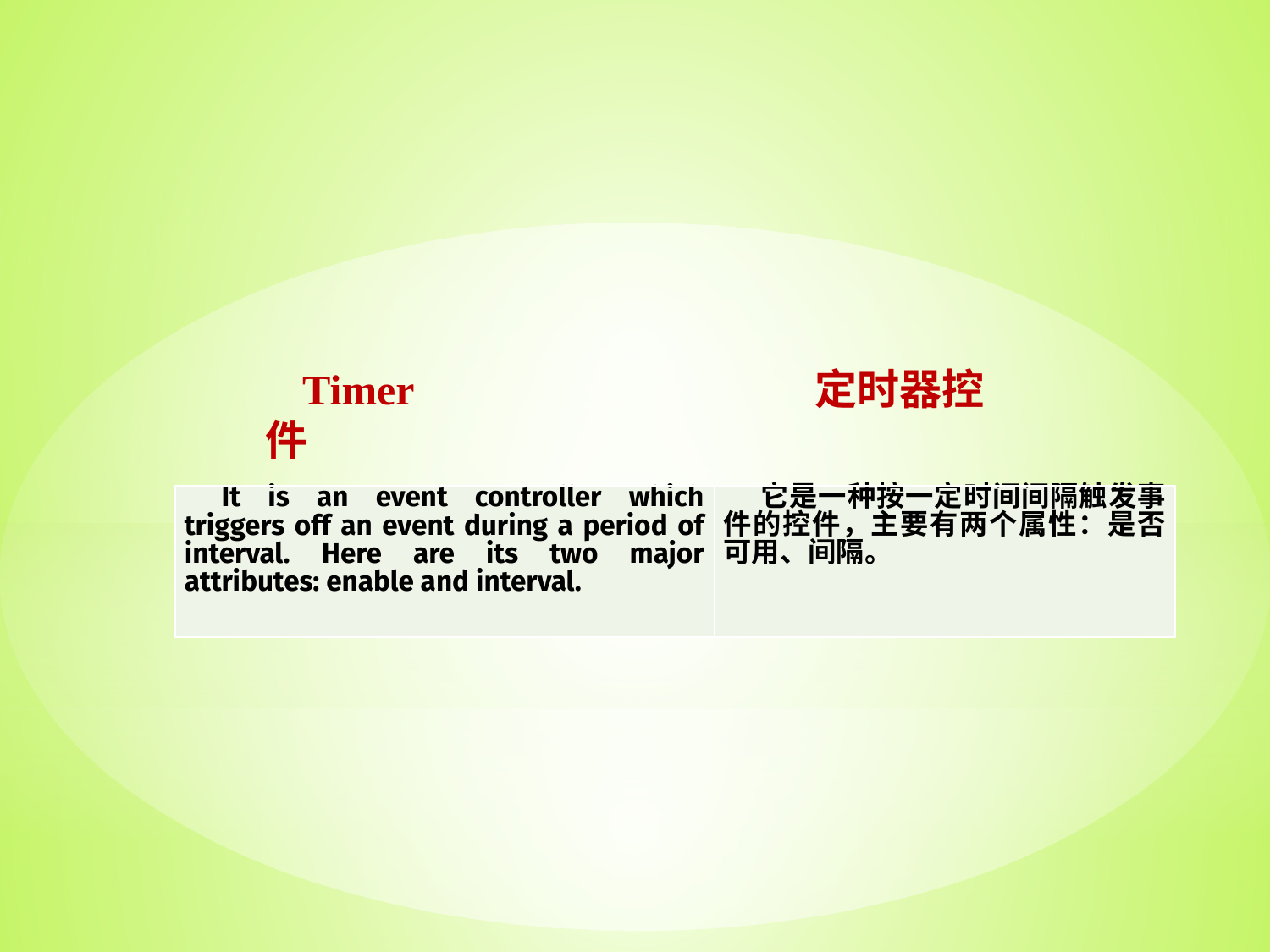

Timer			   定时器控件
| It is an event controller which triggers off an event during a period of interval. Here are its two major attributes: enable and interval. | 它是一种按一定时间间隔触发事件的控件，主要有两个属性：是否可用、间隔。 |
| --- | --- |